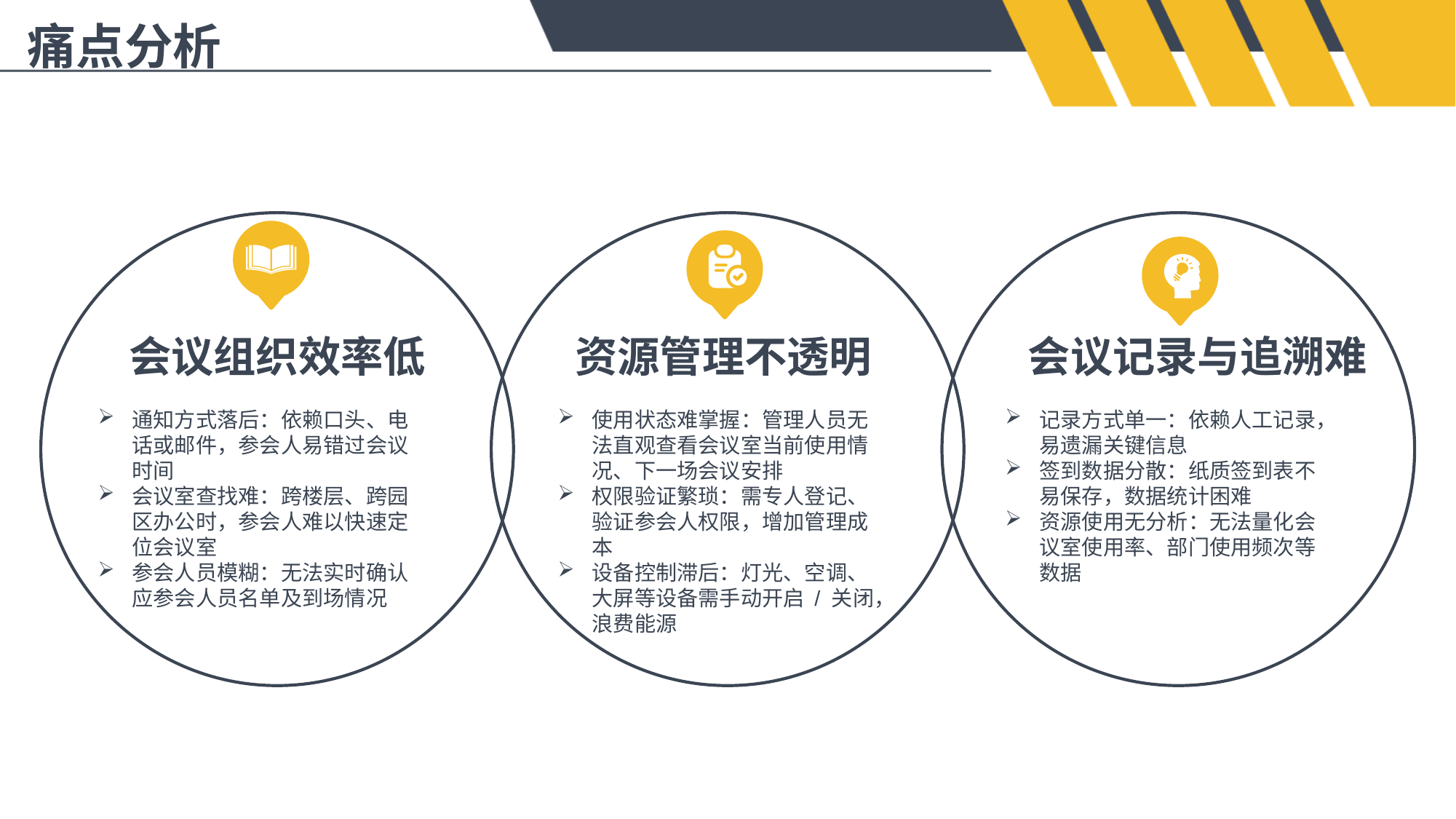

痛点分析

会议记录与追溯难
会议组织效率低
资源管理不透明
通知方式落后：依赖口头、电话或邮件，参会人易错过会议时间
会议室查找难：跨楼层、跨园区办公时，参会人难以快速定位会议室
参会人员模糊：无法实时确认应参会人员名单及到场情况
使用状态难掌握：管理人员无法直观查看会议室当前使用情况、下一场会议安排
权限验证繁琐：需专人登记、验证参会人权限，增加管理成本
设备控制滞后：灯光、空调、大屏等设备需手动开启 / 关闭，浪费能源
记录方式单一：依赖人工记录，易遗漏关键信息
签到数据分散：纸质签到表不易保存，数据统计困难
资源使用无分析：无法量化会议室使用率、部门使用频次等数据